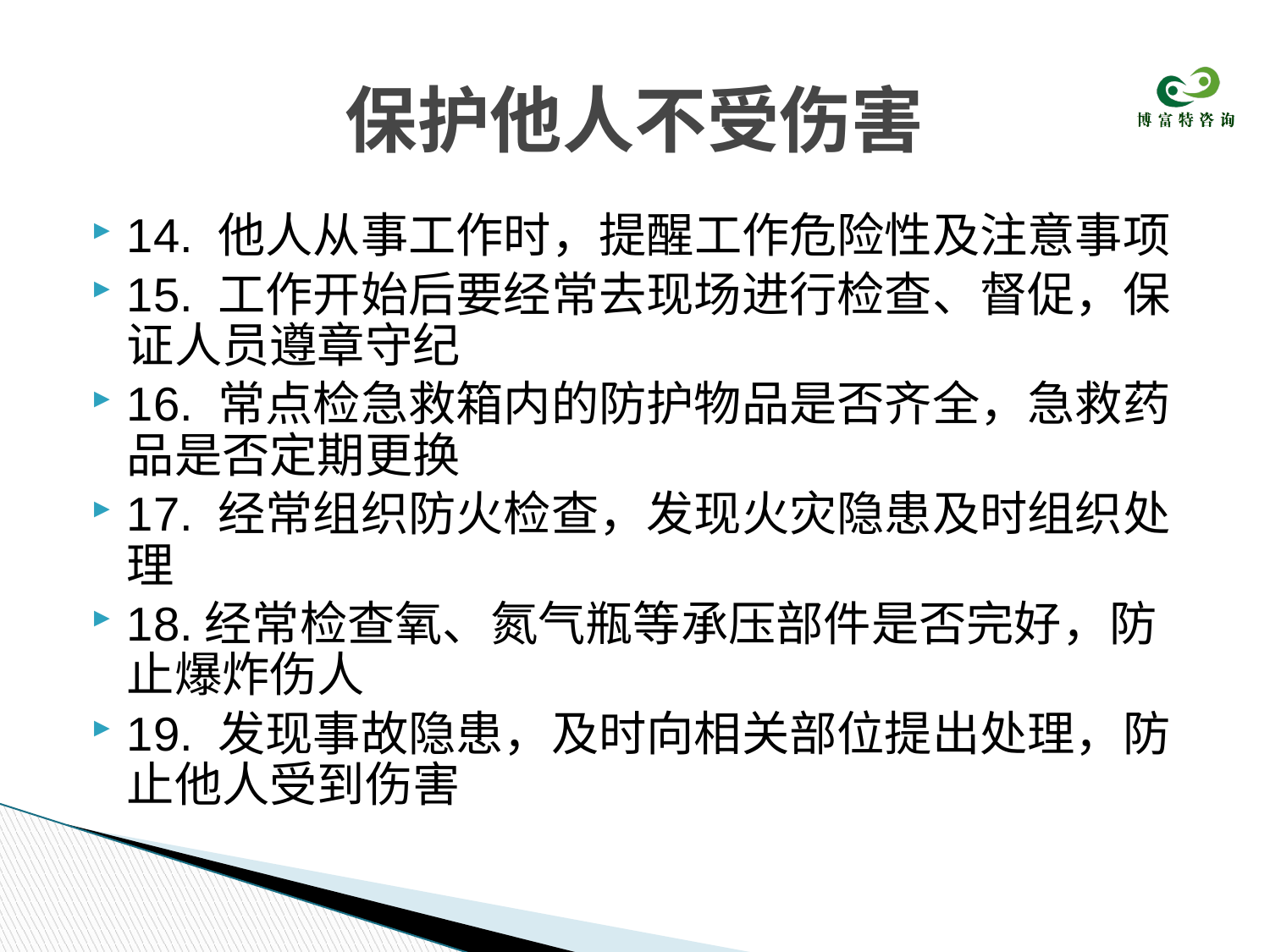

# 保护他人不受伤害
14. 他人从事工作时，提醒工作危险性及注意事项
15. 工作开始后要经常去现场进行检查、督促，保证人员遵章守纪
16. 常点检急救箱内的防护物品是否齐全，急救药品是否定期更换
17. 经常组织防火检查，发现火灾隐患及时组织处理
18.经常检查氧、氮气瓶等承压部件是否完好，防止爆炸伤人
19. 发现事故隐患，及时向相关部位提出处理，防止他人受到伤害